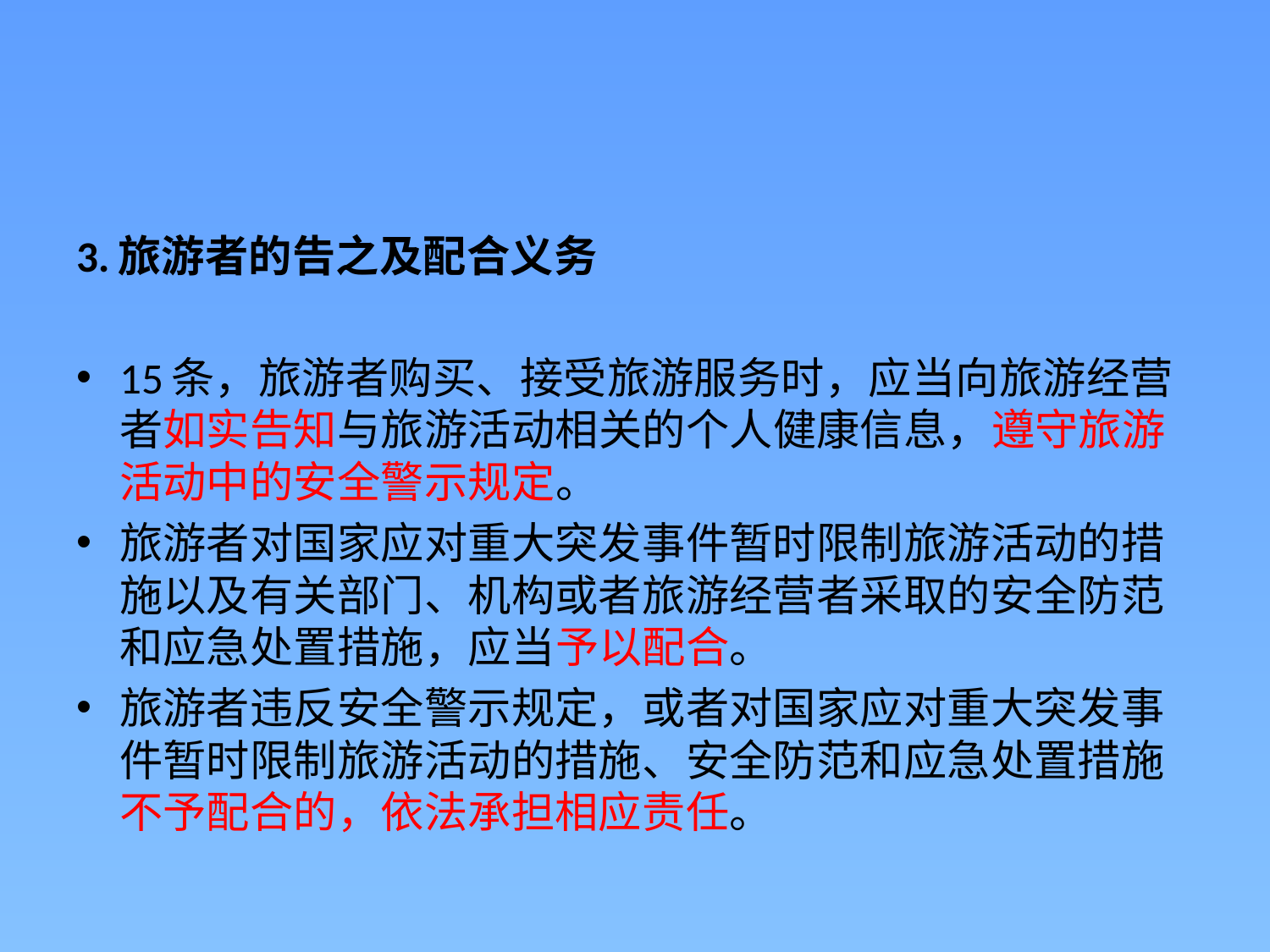

#
3.旅游者的告之及配合义务

15条，旅游者购买、接受旅游服务时，应当向旅游经营者如实告知与旅游活动相关的个人健康信息，遵守旅游活动中的安全警示规定。
旅游者对国家应对重大突发事件暂时限制旅游活动的措施以及有关部门、机构或者旅游经营者采取的安全防范和应急处置措施，应当予以配合。
旅游者违反安全警示规定，或者对国家应对重大突发事件暂时限制旅游活动的措施、安全防范和应急处置措施不予配合的，依法承担相应责任。